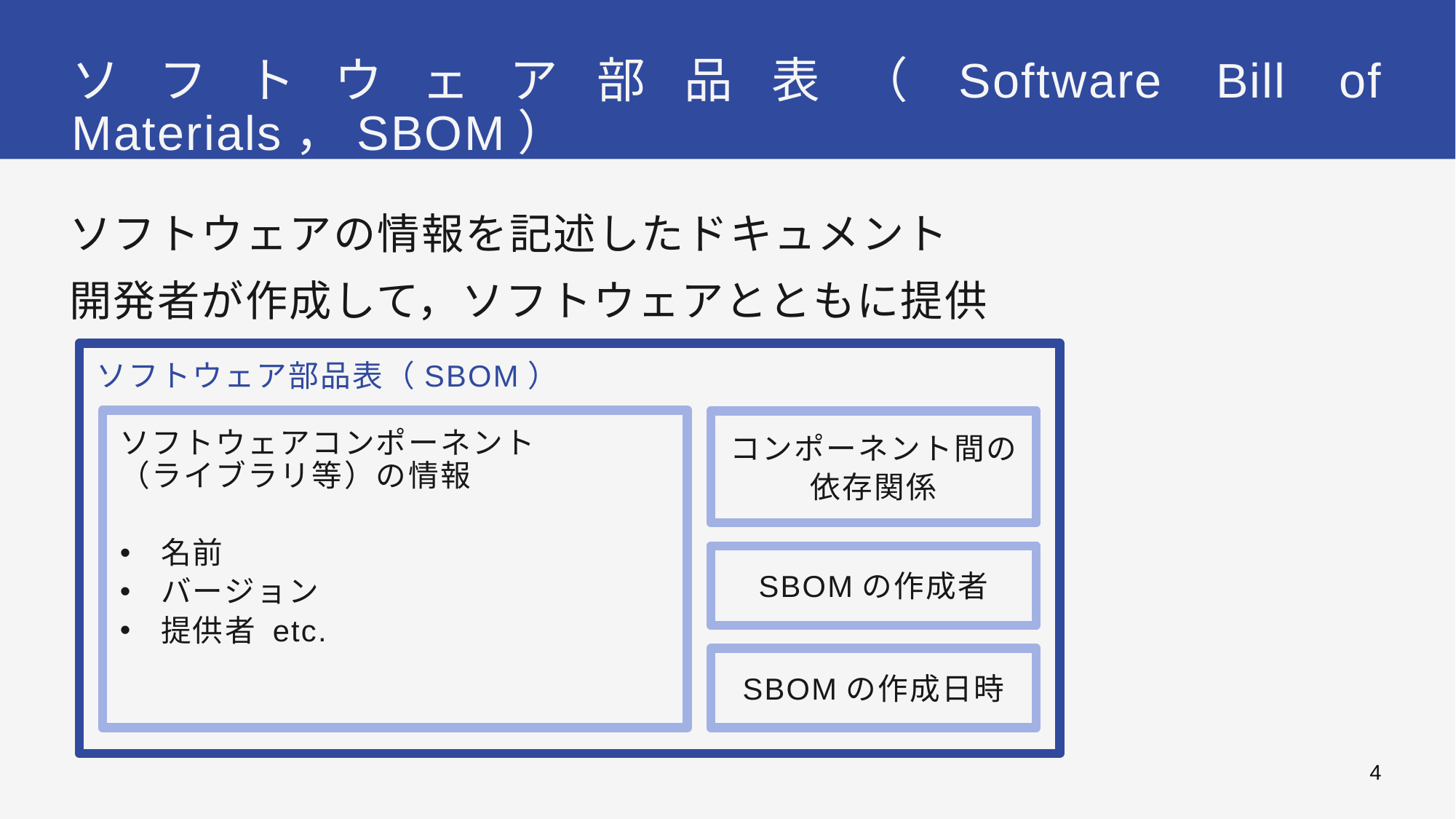

# ソフトウェア部品表（Software Bill of Materials，SBOM）
ソフトウェアの情報を記述したドキュメント
開発者が作成して，ソフトウェアとともに提供

ソフトウェア部品表（SBOM）
ソフトウェアコンポーネント
（ライブラリ等）の情報

名前
バージョン
提供者 etc.
コンポーネント間の
依存関係
SBOMの作成者
SBOMの作成日時
4
Feb/14/2023